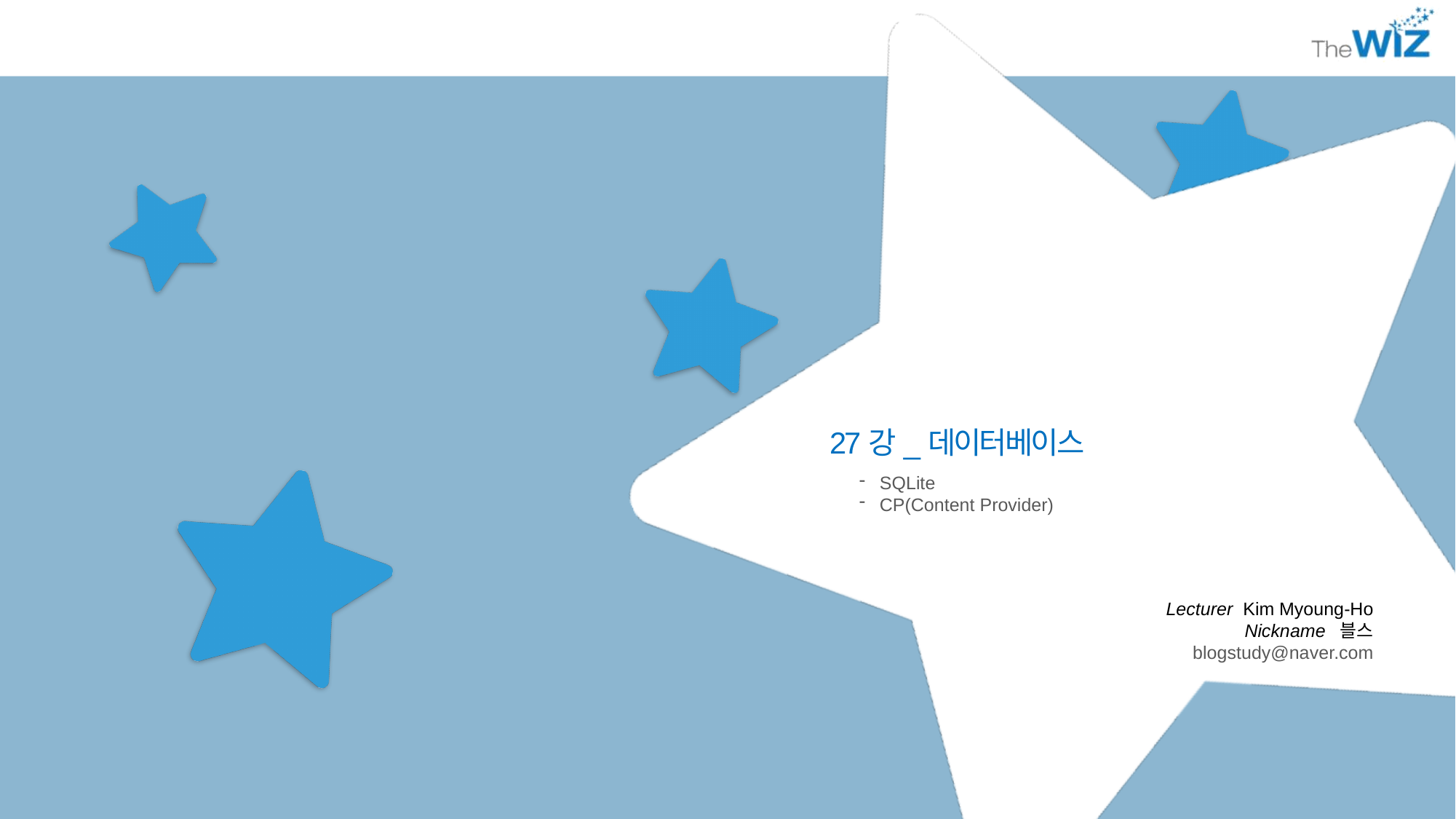

27강_데이터베이스
SQLite
CP(Content Provider)
Lecturer  Kim Myoung-Ho
Nickname  블스
blogstudy@naver.com